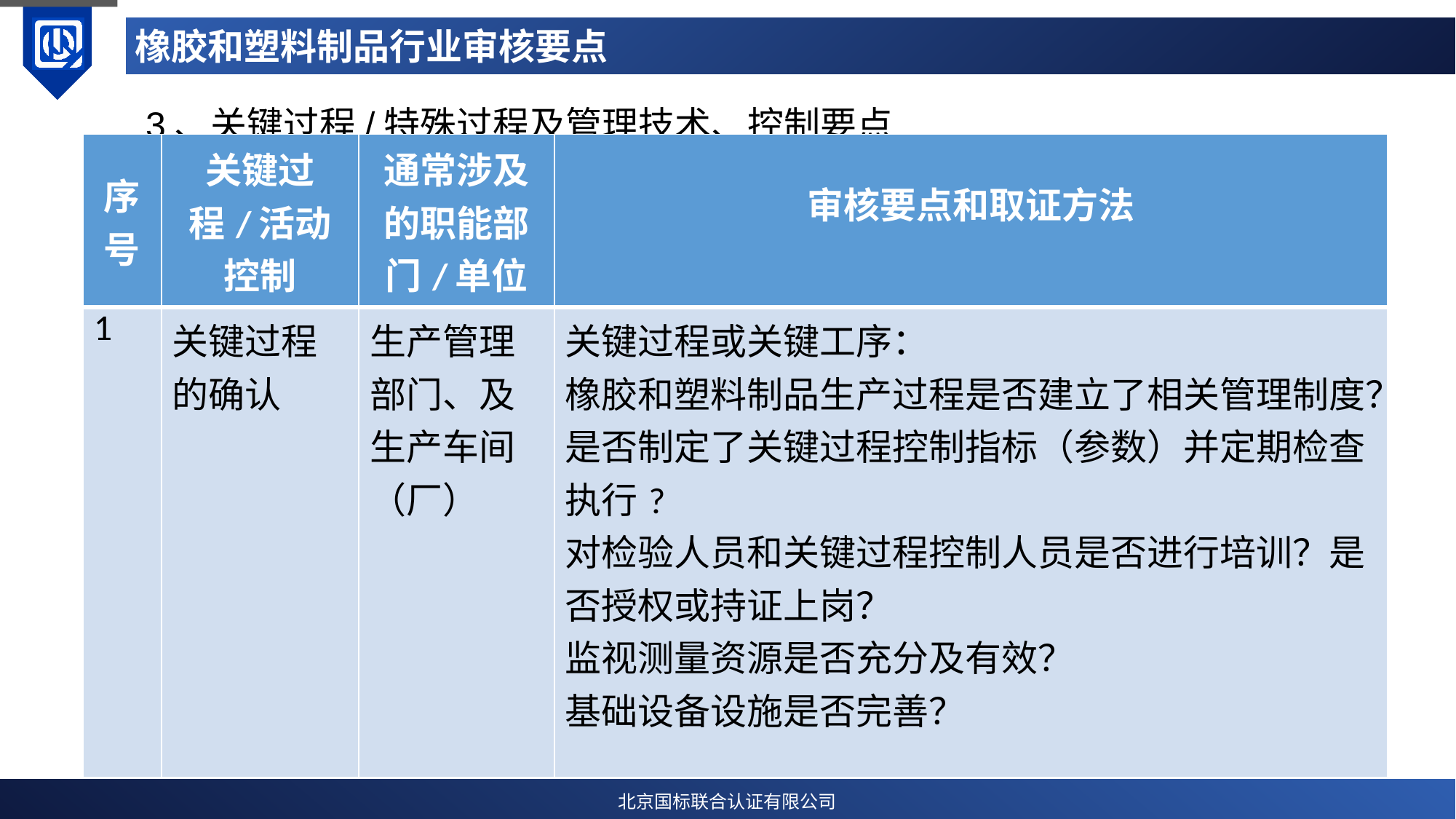

# 橡胶和塑料制品行业审核要点
3、关键过程/特殊过程及管理技术、控制要点

| 序号 | 关键过程/活动控制 | 通常涉及的职能部门/单位 | 审核要点和取证方法 |
| --- | --- | --- | --- |
| 1 | 关键过程的确认 | 生产管理部门、及生产车间（厂） | 关键过程或关键工序： 橡胶和塑料制品生产过程是否建立了相关管理制度？是否制定了关键过程控制指标（参数）并定期检查执行? 对检验人员和关键过程控制人员是否进行培训？是否授权或持证上岗？ 监视测量资源是否充分及有效？ 基础设备设施是否完善？ |